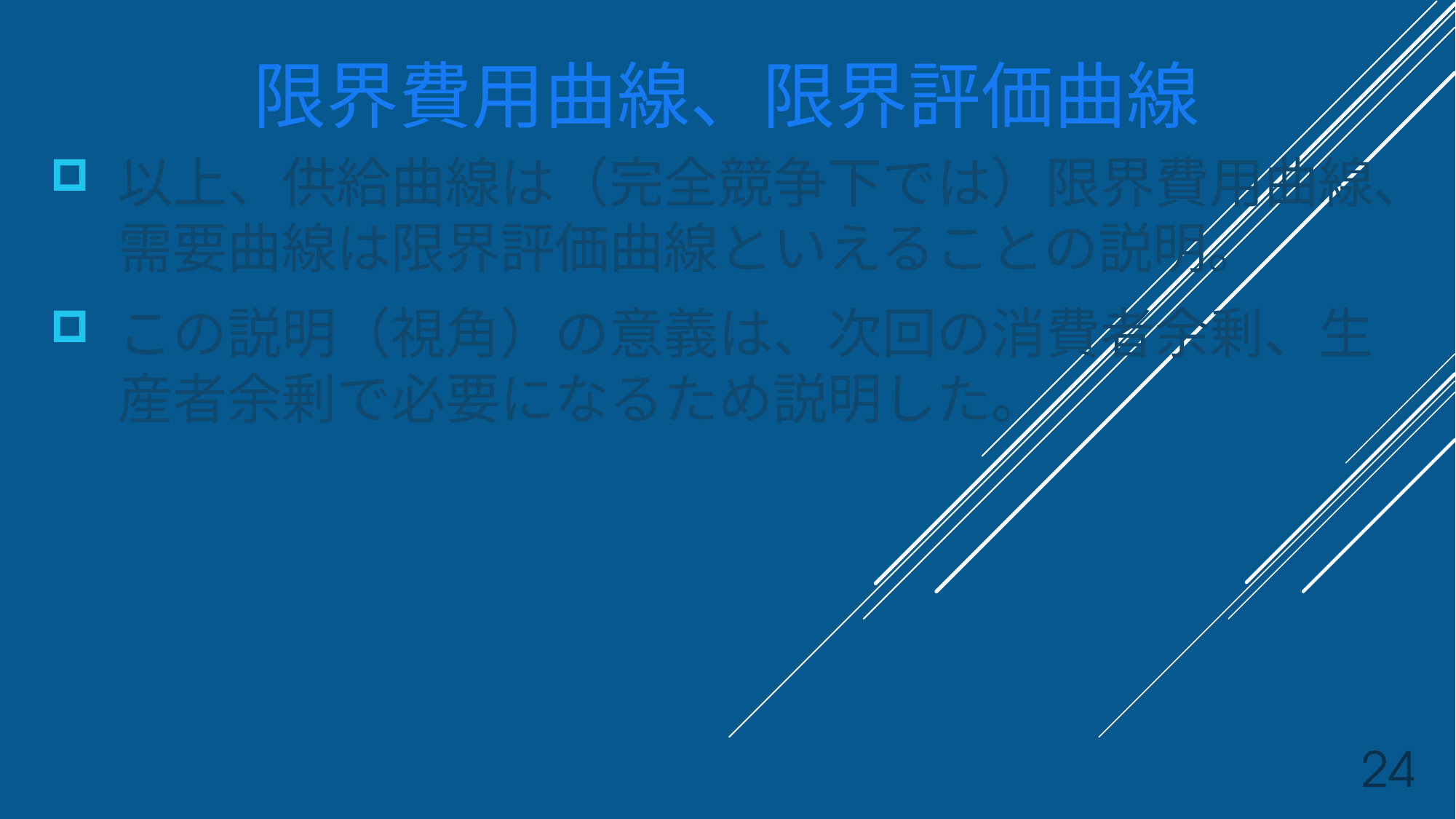

# 限界費用曲線、限界評価曲線
以上、供給曲線は（完全競争下では）限界費用曲線、需要曲線は限界評価曲線といえることの説明。
この説明（視角）の意義は、次回の消費者余剰、生産者余剰で必要になるため説明した。
24